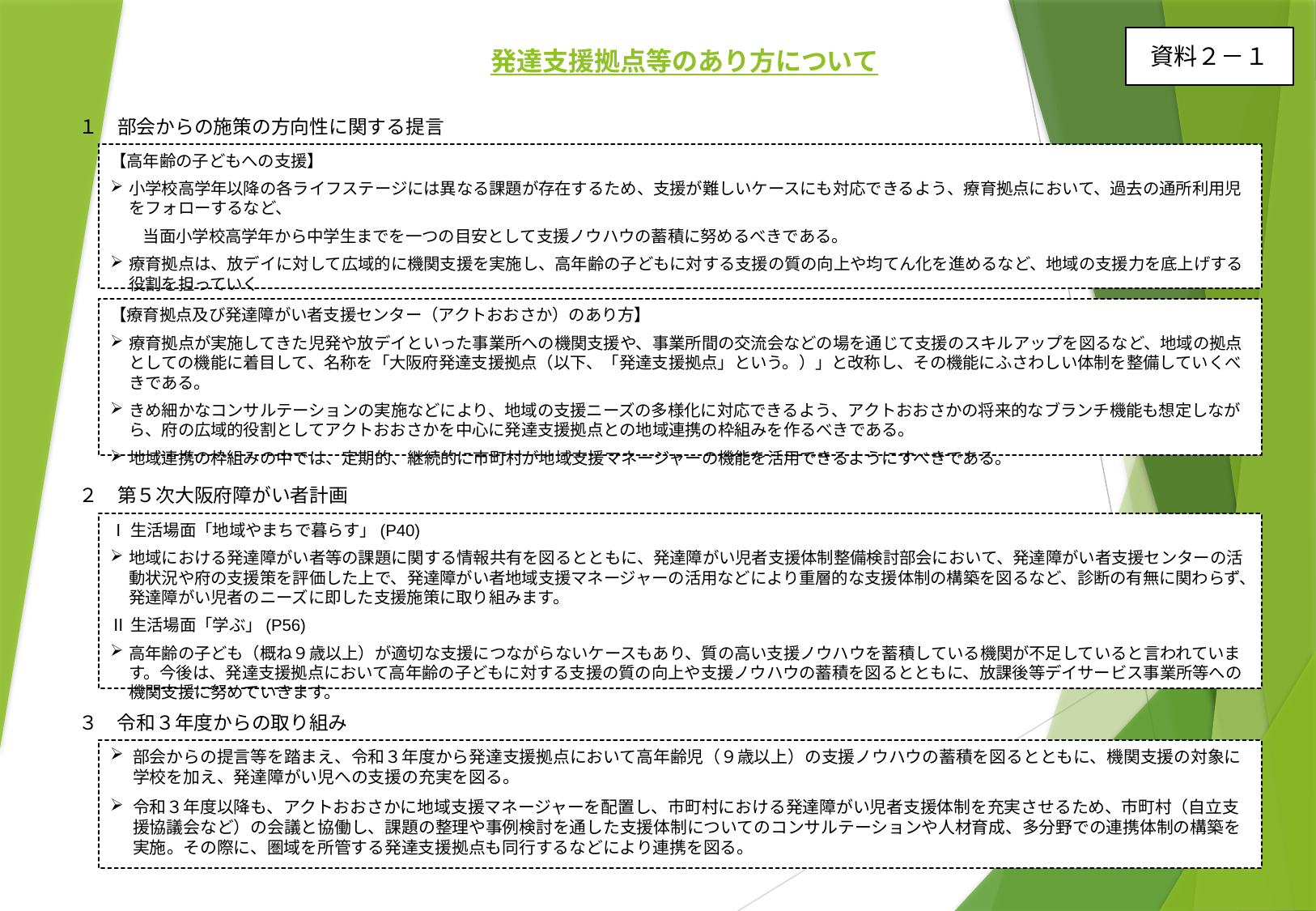

資料２－１
# 発達支援拠点等のあり方について
１　部会からの施策の方向性に関する提言
【高年齢の子どもへの支援】
小学校高学年以降の各ライフステージには異なる課題が存在するため、支援が難しいケースにも対応できるよう、療育拠点において、過去の通所利用児をフォローするなど、
　　当面小学校高学年から中学生までを一つの目安として支援ノウハウの蓄積に努めるべきである。
療育拠点は、放デイに対して広域的に機関支援を実施し、高年齢の子どもに対する支援の質の向上や均てん化を進めるなど、地域の支援力を底上げする役割を担っていく
　　べきである。
【療育拠点及び発達障がい者支援センター（アクトおおさか）のあり方】
療育拠点が実施してきた児発や放デイといった事業所への機関支援や、事業所間の交流会などの場を通じて支援のスキルアップを図るなど、地域の拠点としての機能に着目して、名称を「大阪府発達支援拠点（以下、「発達支援拠点」という。）」と改称し、その機能にふさわしい体制を整備していくべきである。
きめ細かなコンサルテーションの実施などにより、地域の支援ニーズの多様化に対応できるよう、アクトおおさかの将来的なブランチ機能も想定しながら、府の広域的役割としてアクトおおさかを中心に発達支援拠点との地域連携の枠組みを作るべきである。
地域連携の枠組みの中では、定期的、継続的に市町村が地域支援マネージャーの機能を活用できるようにすべきである。
２　第５次大阪府障がい者計画
Ⅰ生活場面「地域やまちで暮らす」(P40)
地域における発達障がい者等の課題に関する情報共有を図るとともに、発達障がい児者支援体制整備検討部会において、発達障がい者支援センターの活動状況や府の支援策を評価した上で、発達障がい者地域支援マネージャーの活用などにより重層的な支援体制の構築を図るなど、診断の有無に関わらず、発達障がい児者のニーズに即した支援施策に取り組みます。
Ⅱ生活場面「学ぶ」(P56)
高年齢の子ども（概ね９歳以上）が適切な支援につながらないケースもあり、質の高い支援ノウハウを蓄積している機関が不足していると言われています。今後は、発達支援拠点において高年齢の子どもに対する支援の質の向上や支援ノウハウの蓄積を図るとともに、放課後等デイサービス事業所等への機関支援に努めていきます。
３　令和３年度からの取り組み
部会からの提言等を踏まえ、令和３年度から発達支援拠点において高年齢児（９歳以上）の支援ノウハウの蓄積を図るとともに、機関支援の対象に学校を加え、発達障がい児への支援の充実を図る。
令和３年度以降も、アクトおおさかに地域支援マネージャーを配置し、市町村における発達障がい児者支援体制を充実させるため、市町村（自立支援協議会など）の会議と協働し、課題の整理や事例検討を通した支援体制についてのコンサルテーションや人材育成、多分野での連携体制の構築を実施。その際に、圏域を所管する発達支援拠点も同行するなどにより連携を図る。